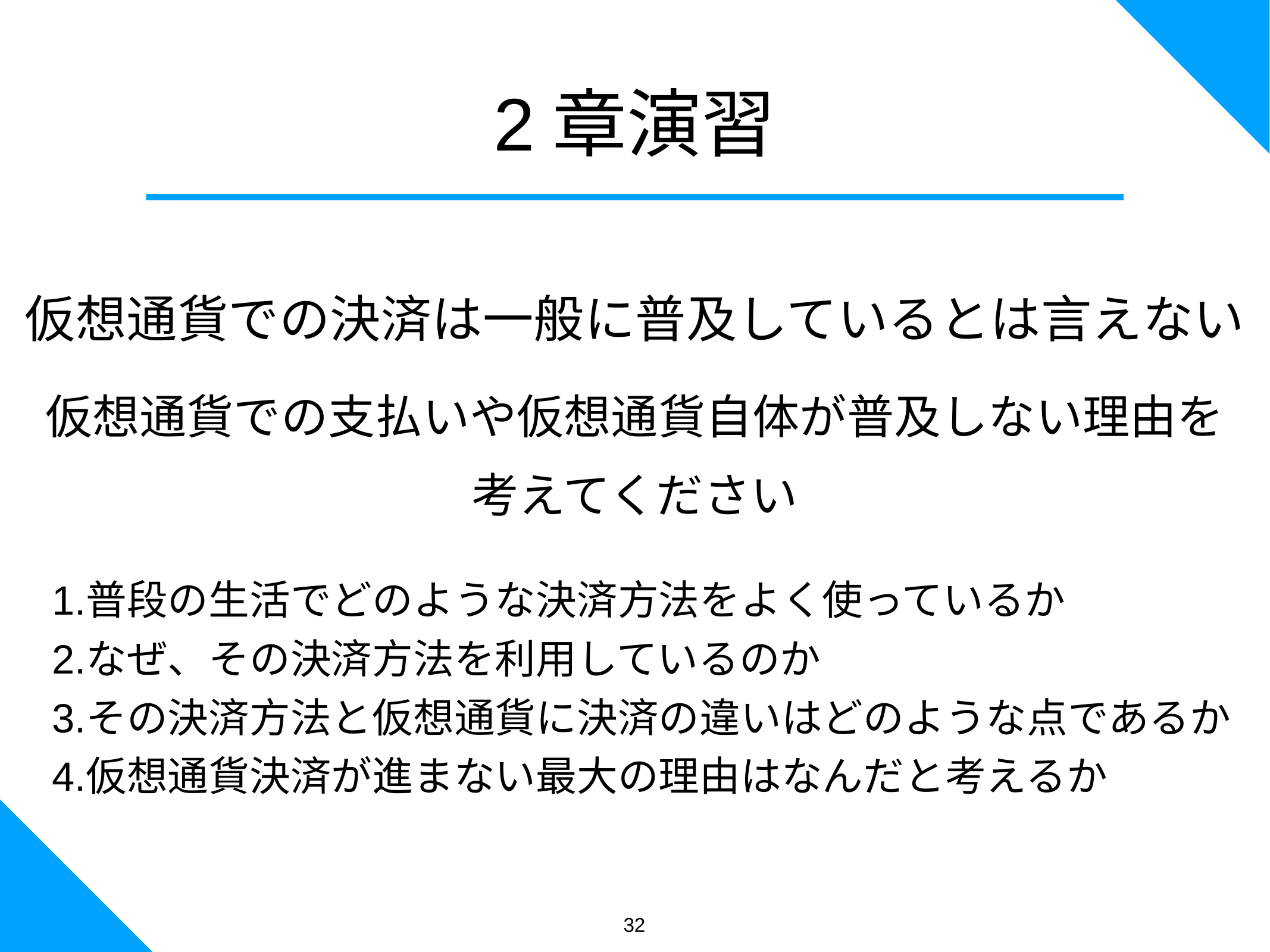

2章演習
仮想通貨での決済は一般に普及しているとは言えない
仮想通貨での支払いや仮想通貨自体が普及しない理由を
考えてください
普段の生活でどのような決済方法をよく使っているか
なぜ、その決済方法を利用しているのか
その決済方法と仮想通貨に決済の違いはどのような点であるか
仮想通貨決済が進まない最大の理由はなんだと考えるか
32